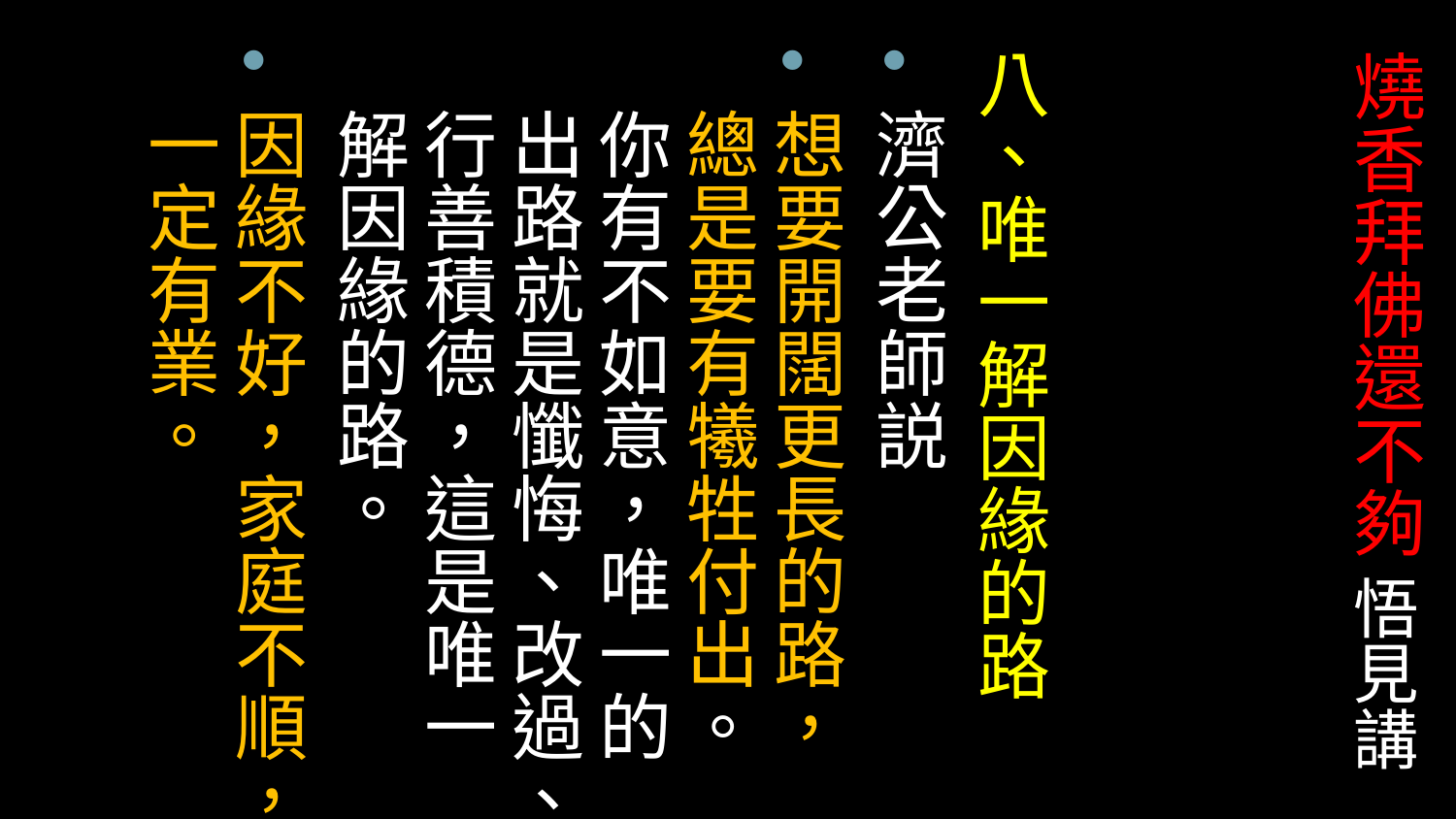

八、唯一解因緣的路
濟公老師説
想要開闊更長的路，總是要有犧牲付出。你有不如意，唯一的出路就是懺悔、改過、行善積德，這是唯一解因緣的路。
因緣不好，家庭不順，一定有業。

# 燒香拜佛還不夠 悟見講